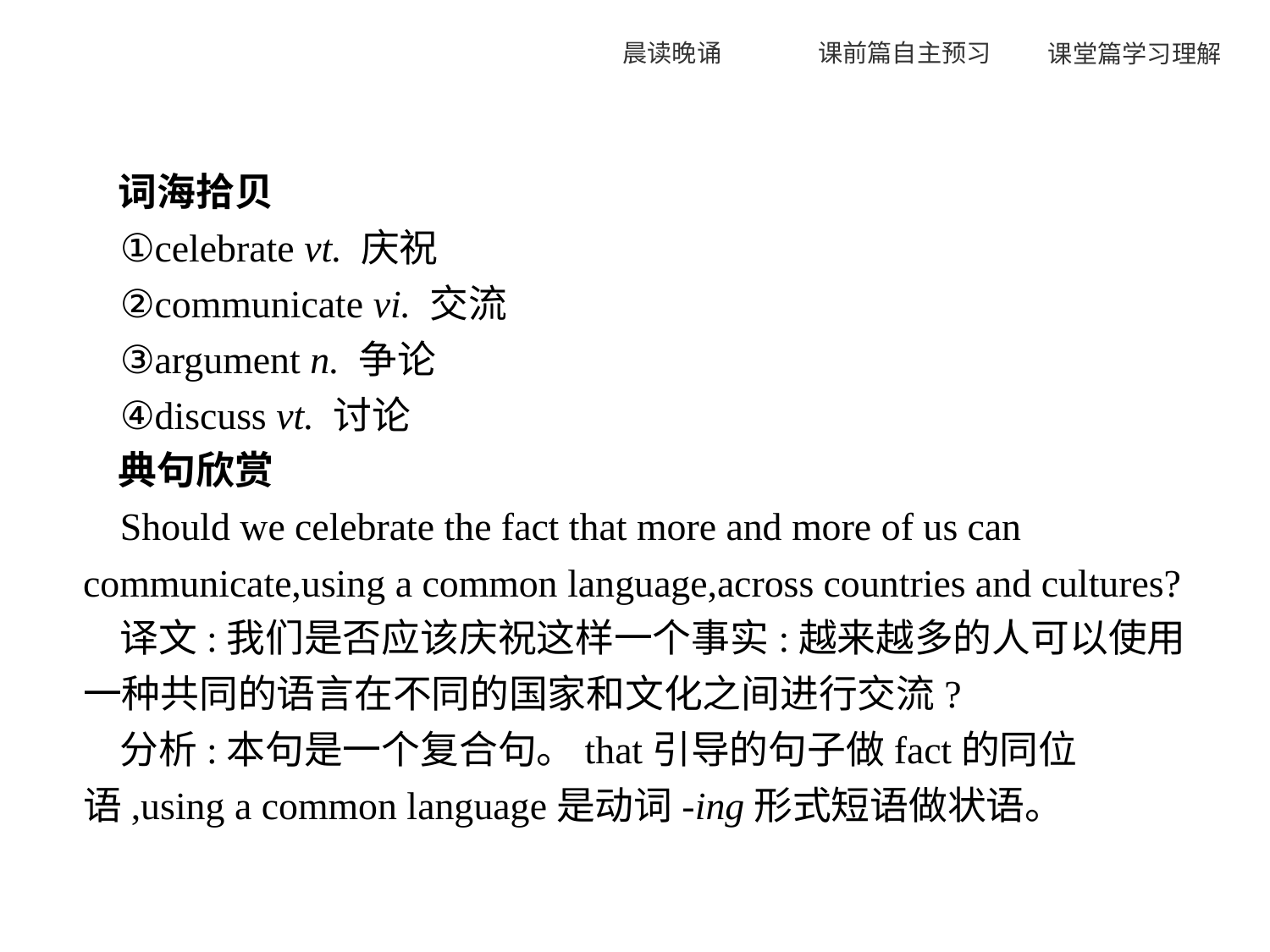

词海拾贝
①celebrate vt. 庆祝
②communicate vi. 交流
③argument n. 争论
④discuss vt. 讨论
典句欣赏
Should we celebrate the fact that more and more of us can communicate,using a common language,across countries and cultures?
译文:我们是否应该庆祝这样一个事实:越来越多的人可以使用一种共同的语言在不同的国家和文化之间进行交流?
分析:本句是一个复合句。that引导的句子做fact的同位语,using a common language是动词-ing形式短语做状语。